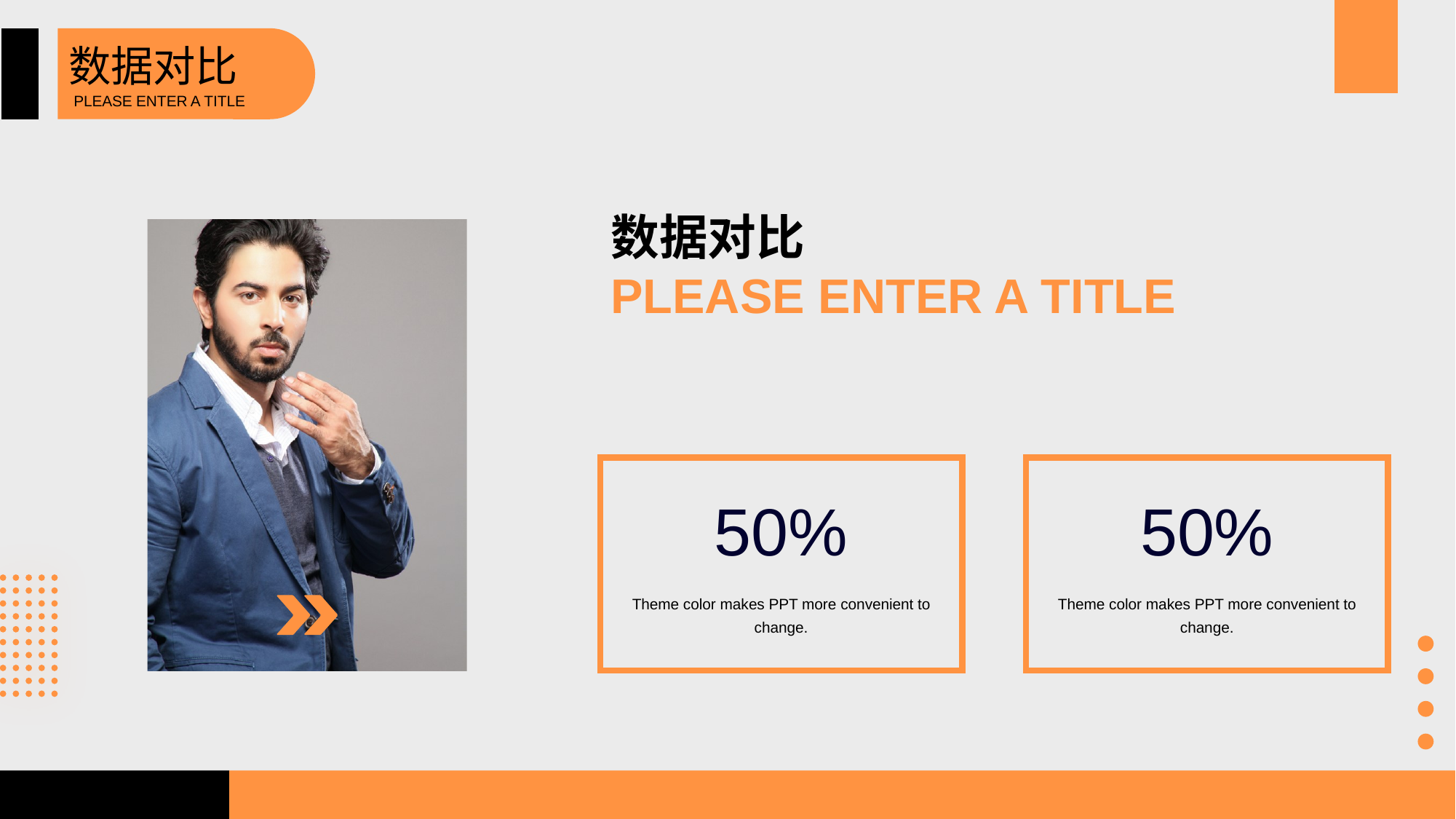

数据对比
PLEASE ENTER A TITLE

数据对比
PLEASE ENTER A TITLE

50%
Theme color makes PPT more convenient to change.

50%
Theme color makes PPT more convenient to change.